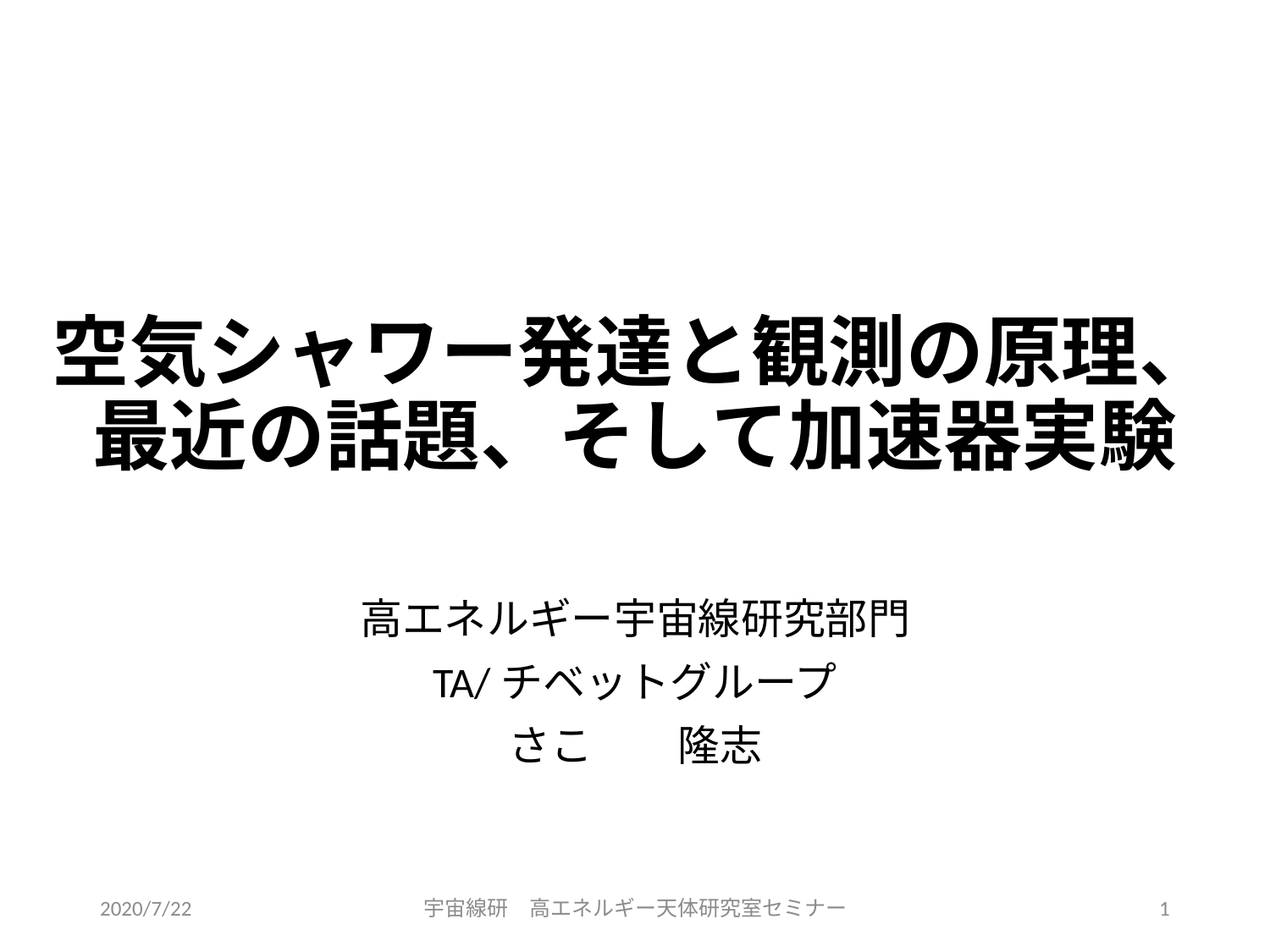

# 空気シャワー発達と観測の原理、 最近の話題、そして加速器実験
高エネルギー宇宙線研究部門
TA/チベットグループ
さこ　　隆志
2020/7/22
宇宙線研　高エネルギー天体研究室セミナー
1